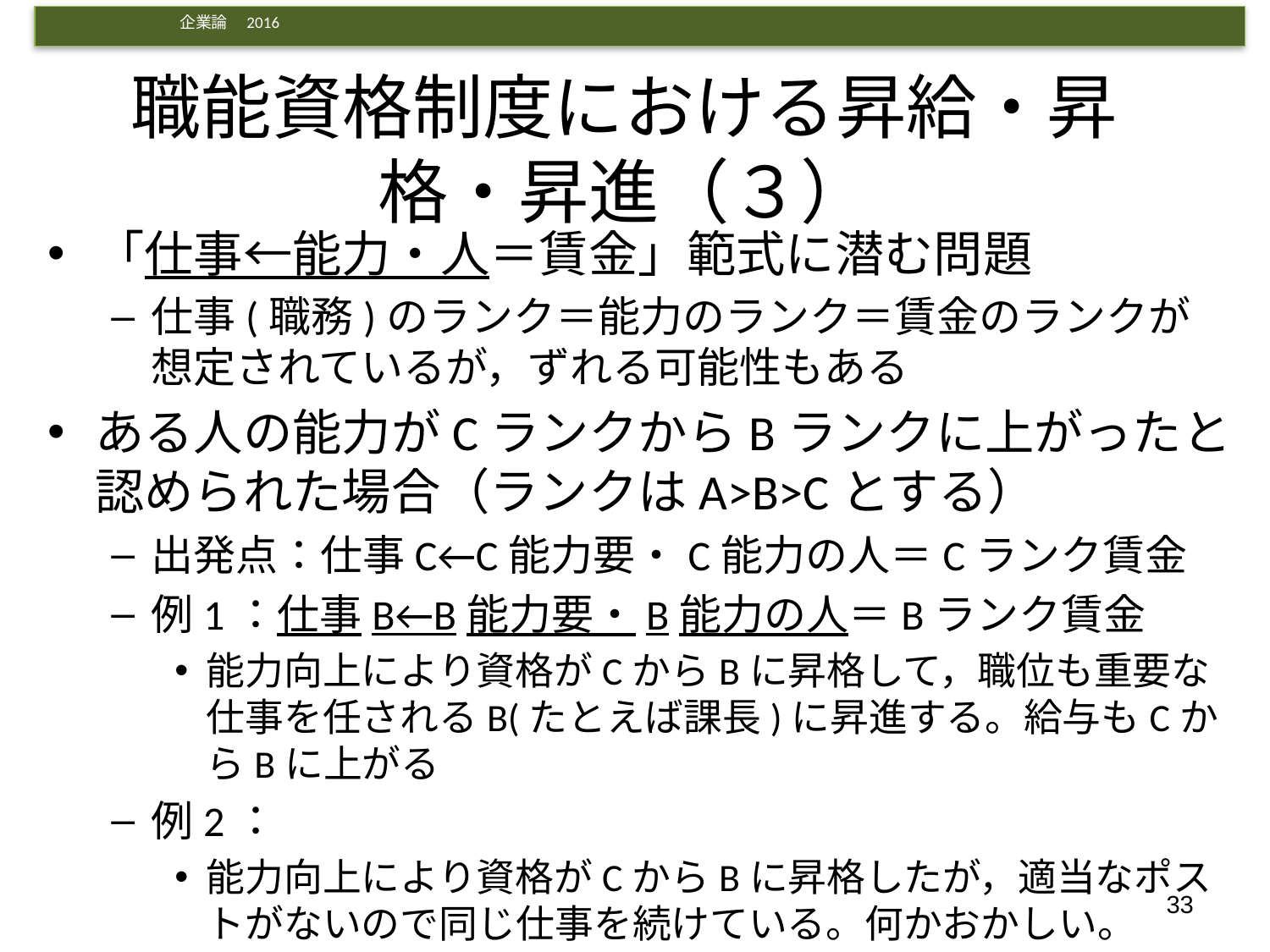

# 職能資格制度における昇給・昇格・昇進（３）
「仕事←能力・人＝賃金」範式に潜む問題
仕事(職務)のランク＝能力のランク＝賃金のランクが想定されているが，ずれる可能性もある
ある人の能力がCランクからBランクに上がったと認められた場合（ランクはA>B>Cとする）
出発点：仕事C←C能力要・C能力の人＝Cランク賃金
例1：仕事B←B能力要・B能力の人＝Bランク賃金
能力向上により資格がCからBに昇格して，職位も重要な仕事を任されるB(たとえば課長)に昇進する。給与もCからBに上がる
例2：
能力向上により資格がCからBに昇格したが，適当なポストがないので同じ仕事を続けている。何かおかしい。
33